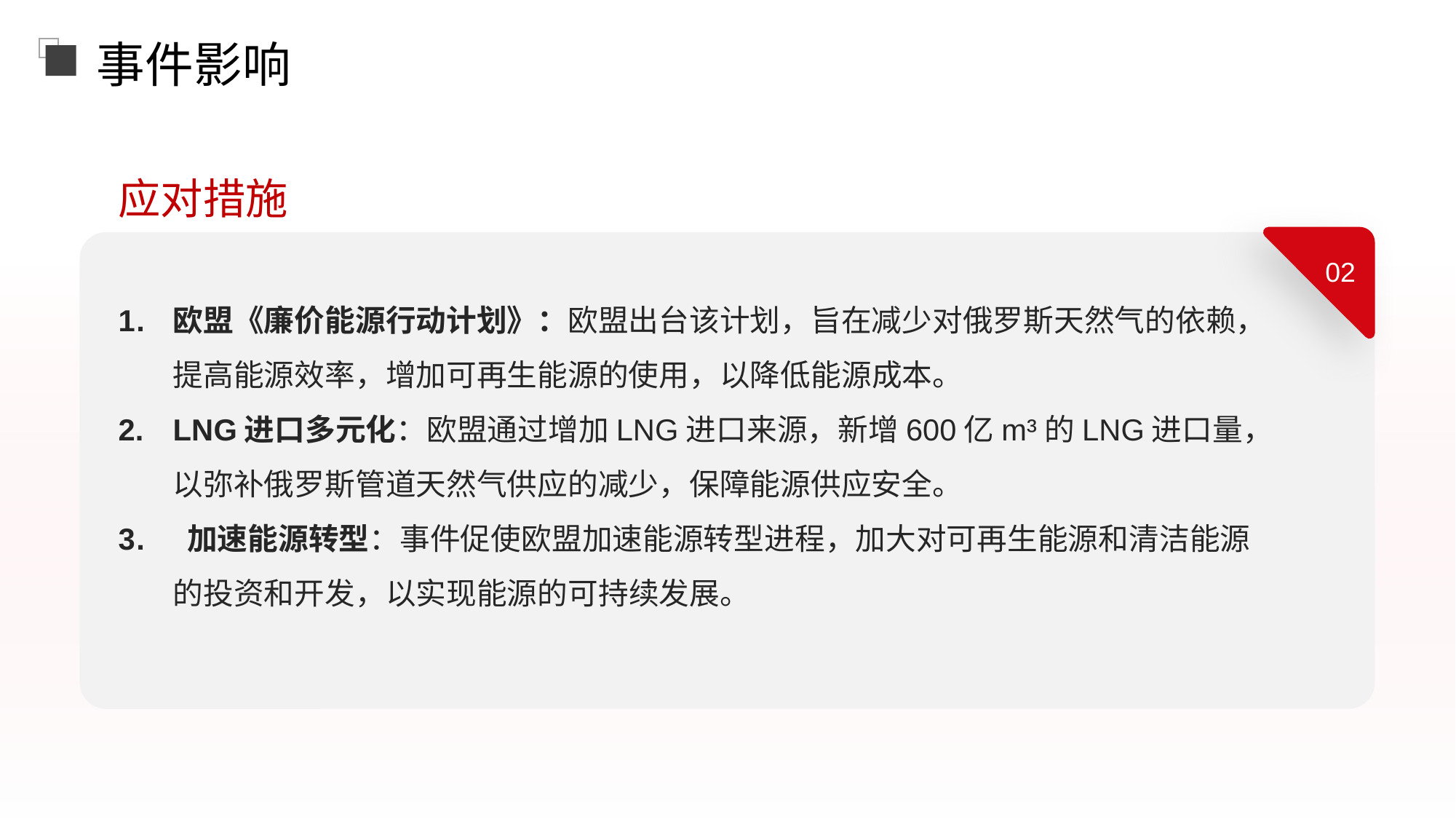

事件影响

应对措施

02
欧盟《廉价能源行动计划》：欧盟出台该计划，旨在减少对俄罗斯天然气的依赖，提高能源效率，增加可再生能源的使用，以降低能源成本。
LNG进口多元化：欧盟通过增加LNG进口来源，新增600亿m³的LNG进口量，以弥补俄罗斯管道天然气供应的减少，保障能源供应安全。
 加速能源转型：事件促使欧盟加速能源转型进程，加大对可再生能源和清洁能源的投资和开发，以实现能源的可持续发展。